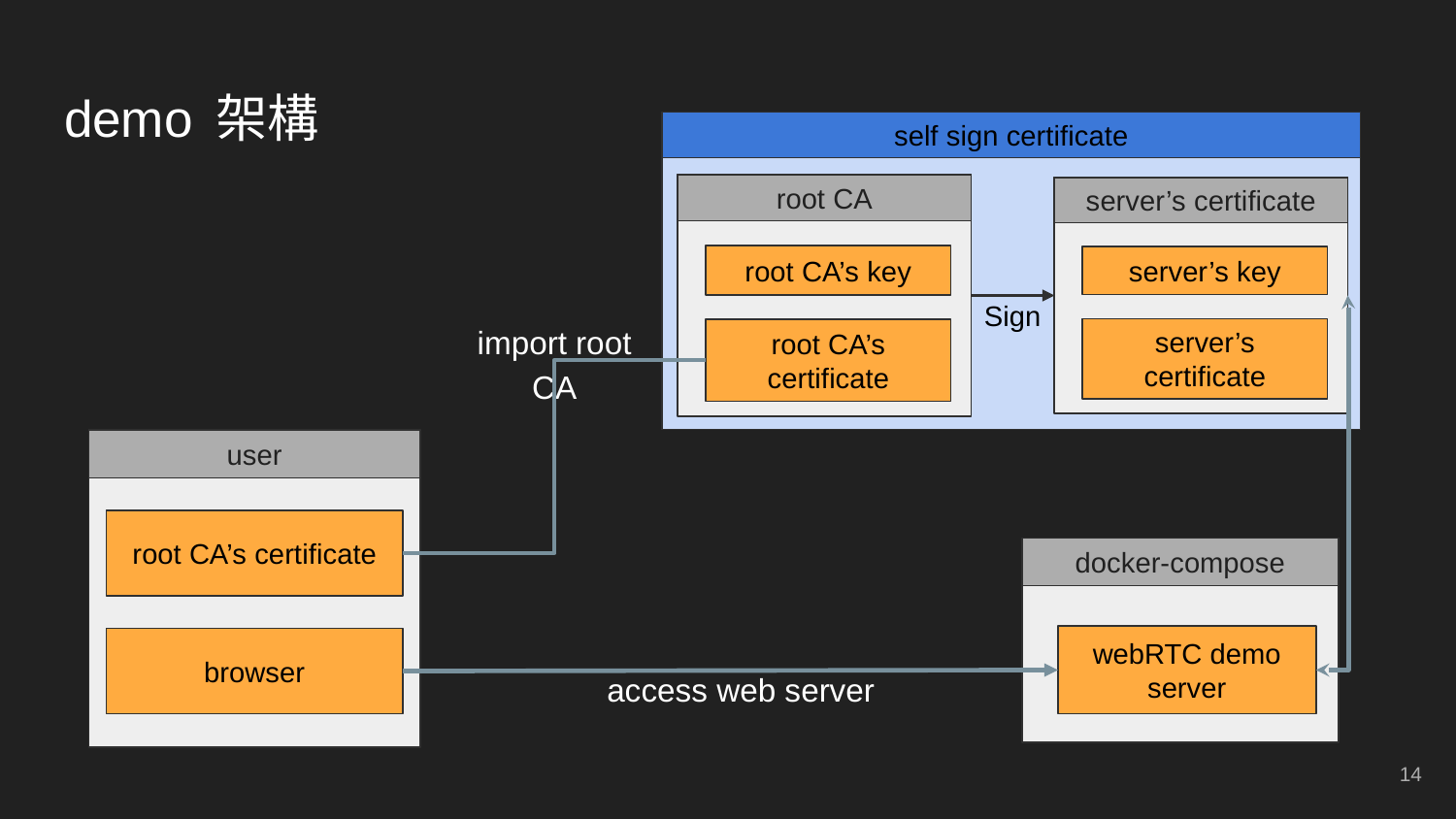

# demo 架構

self sign certificate

root CA
root CA’s key
root CA’s certificate

server’s certificate
server’s key
server’s certificate
Sign
import root CA

user
root CA’s certificate
browser

docker-compose
webRTC demo server
access web server
14